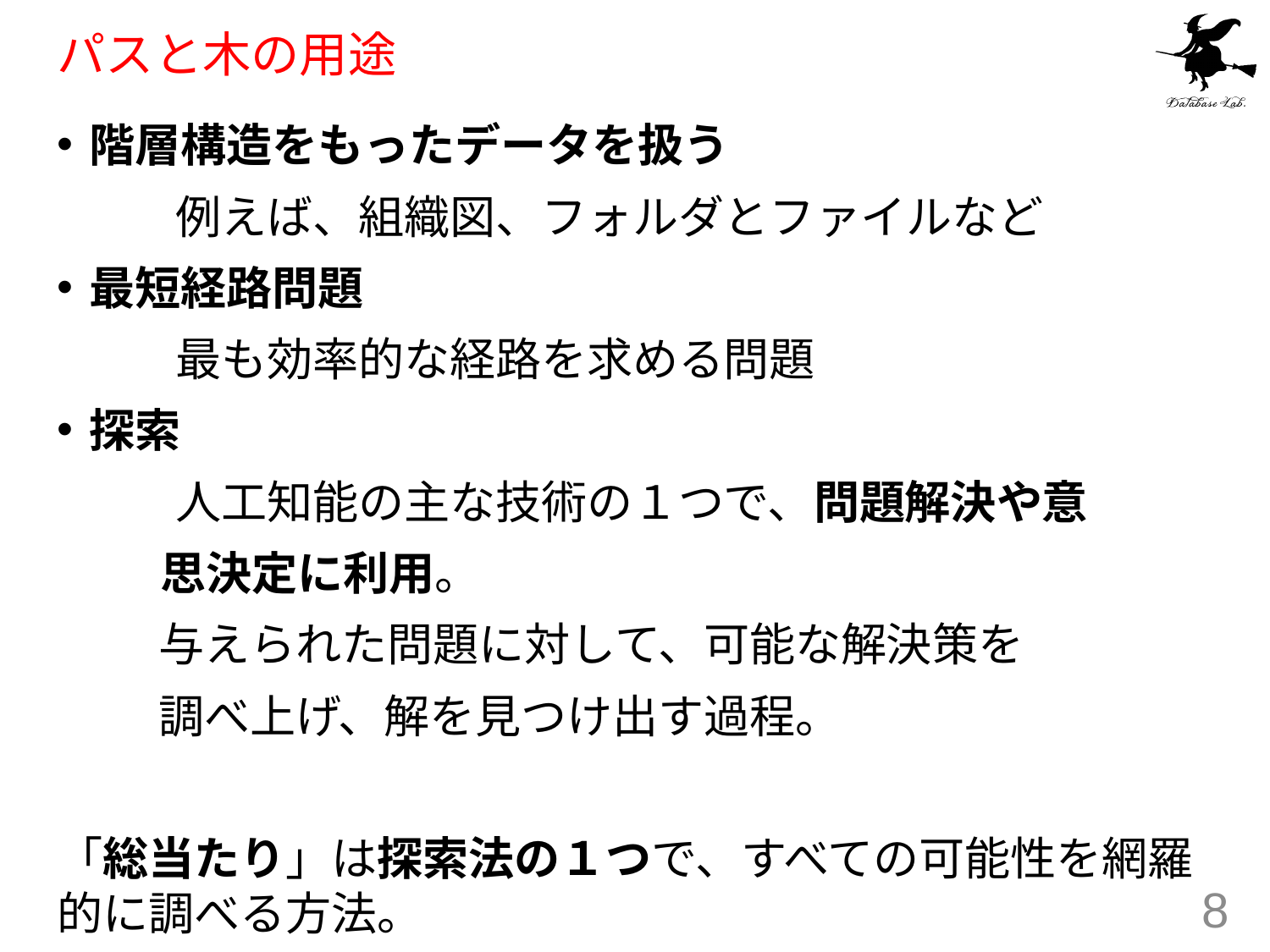

# パスと木の用途
階層構造をもったデータを扱う
	例えば、組織図、フォルダとファイルなど
最短経路問題
	最も効率的な経路を求める問題
探索
	人工知能の主な技術の１つで、問題解決や意
         思決定に利用。
         与えられた問題に対して、可能な解決策を
         調べ上げ、解を見つけ出す過程。

「総当たり」は探索法の１つで、すべての可能性を網羅的に調べる方法。
8